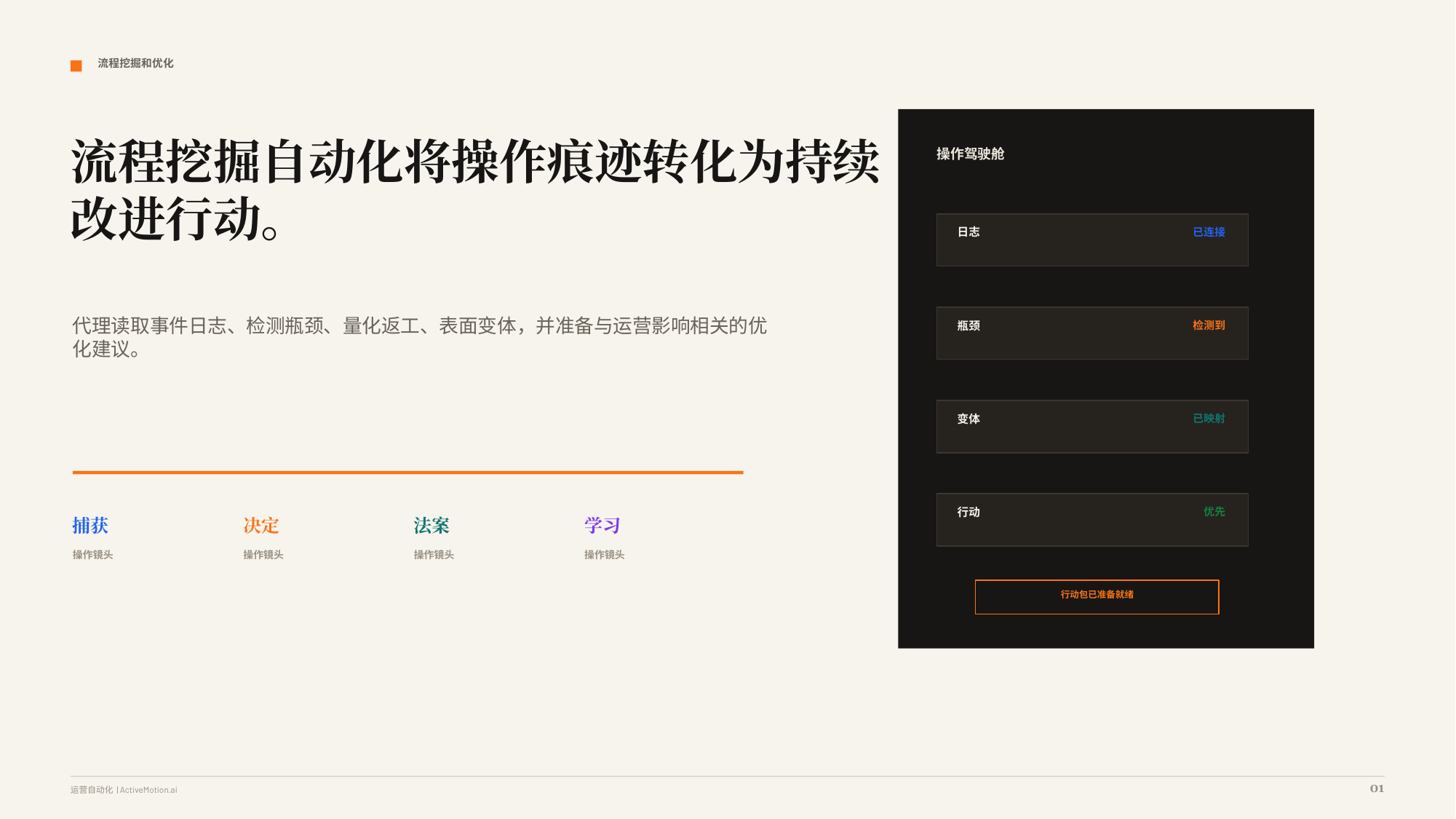

流程挖掘和优化

流程挖掘自动化将操作痕迹转化为持续改进行动。
操作驾驶舱

日志
已连接

代理读取事件日志、检测瓶颈、量化返工、表面变体，并准备与运营影响相关的优化建议。
瓶颈
检测到

变体
已映射

行动
优先
捕获
决定
法案
学习
操作镜头
操作镜头
操作镜头
操作镜头

行动包已准备就绪

01
运营自动化 | ActiveMotion.ai